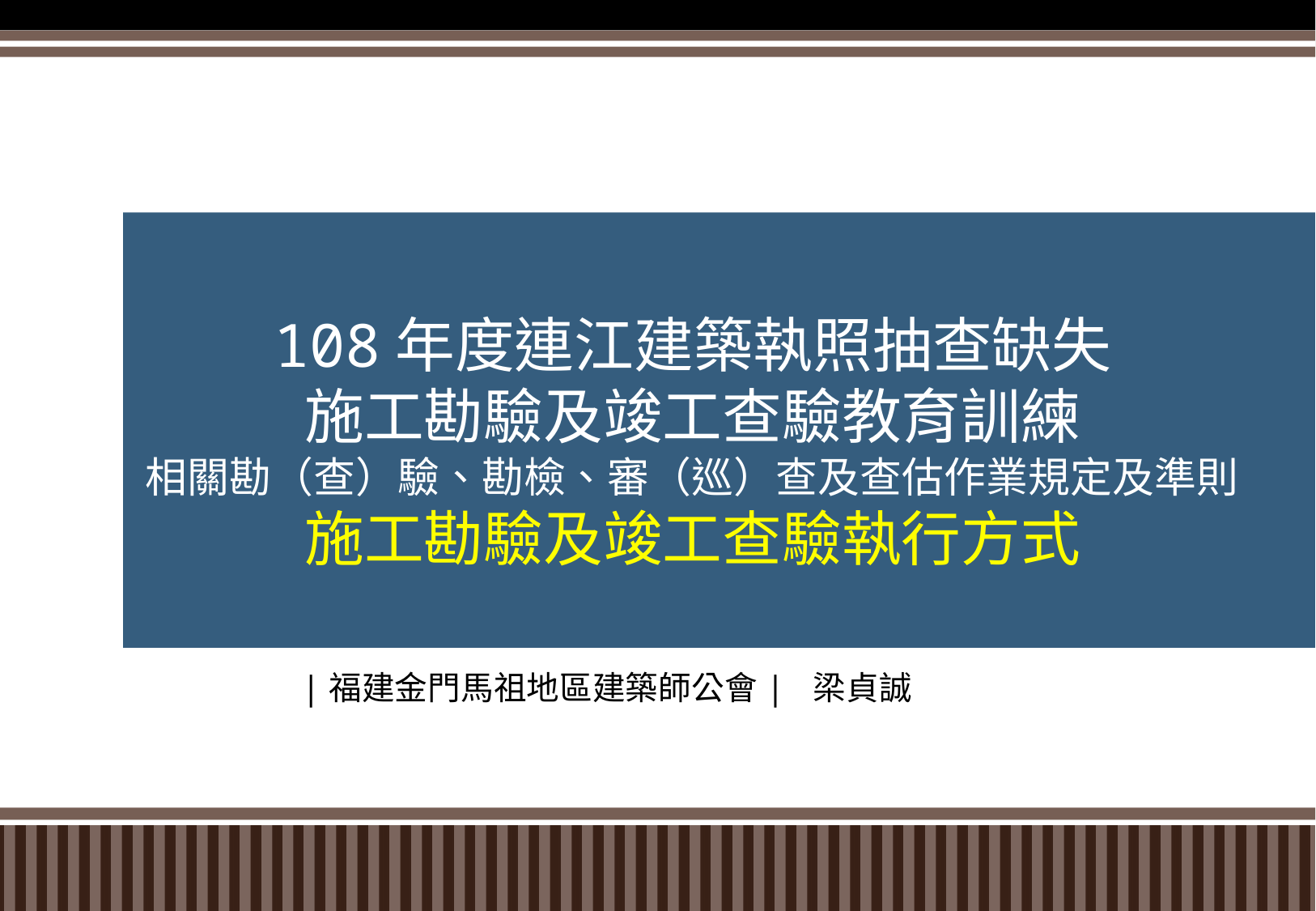

# 108年度連江建築執照抽查缺失 施工勘驗及竣工查驗教育訓練 相關勘（查）驗、勘檢、審（巡）查及查估作業規定及準則 施工勘驗及竣工查驗執行方式
|福建金門馬祖地區建築師公會| 梁貞誠